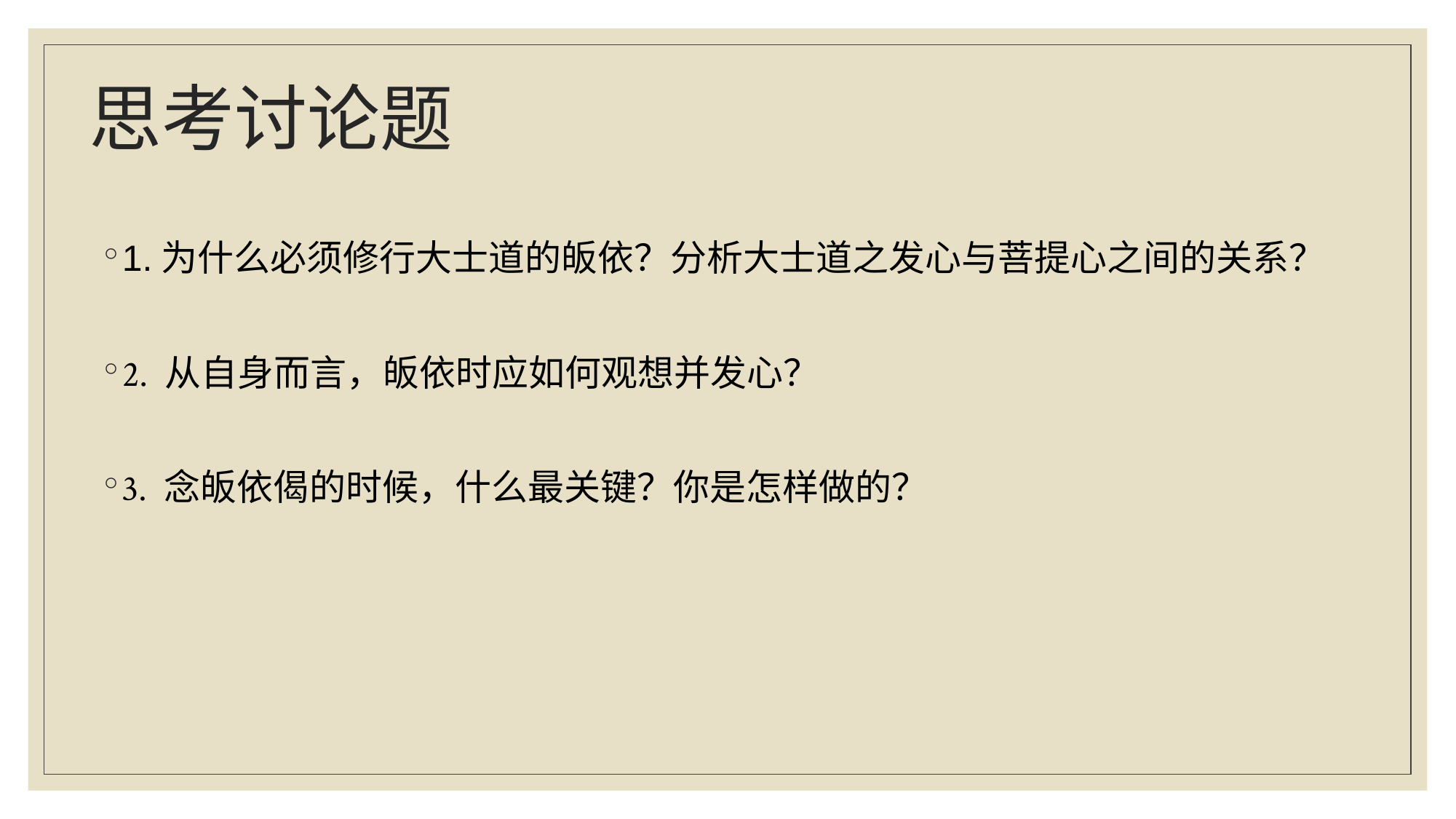

# 思考讨论题
1.为什么必须修行大士道的皈依？分析大士道之发心与菩提心之间的关系？

2. 从自身而言，皈依时应如何观想并发心？

3. 念皈依偈的时候，什么最关键？你是怎样做的？